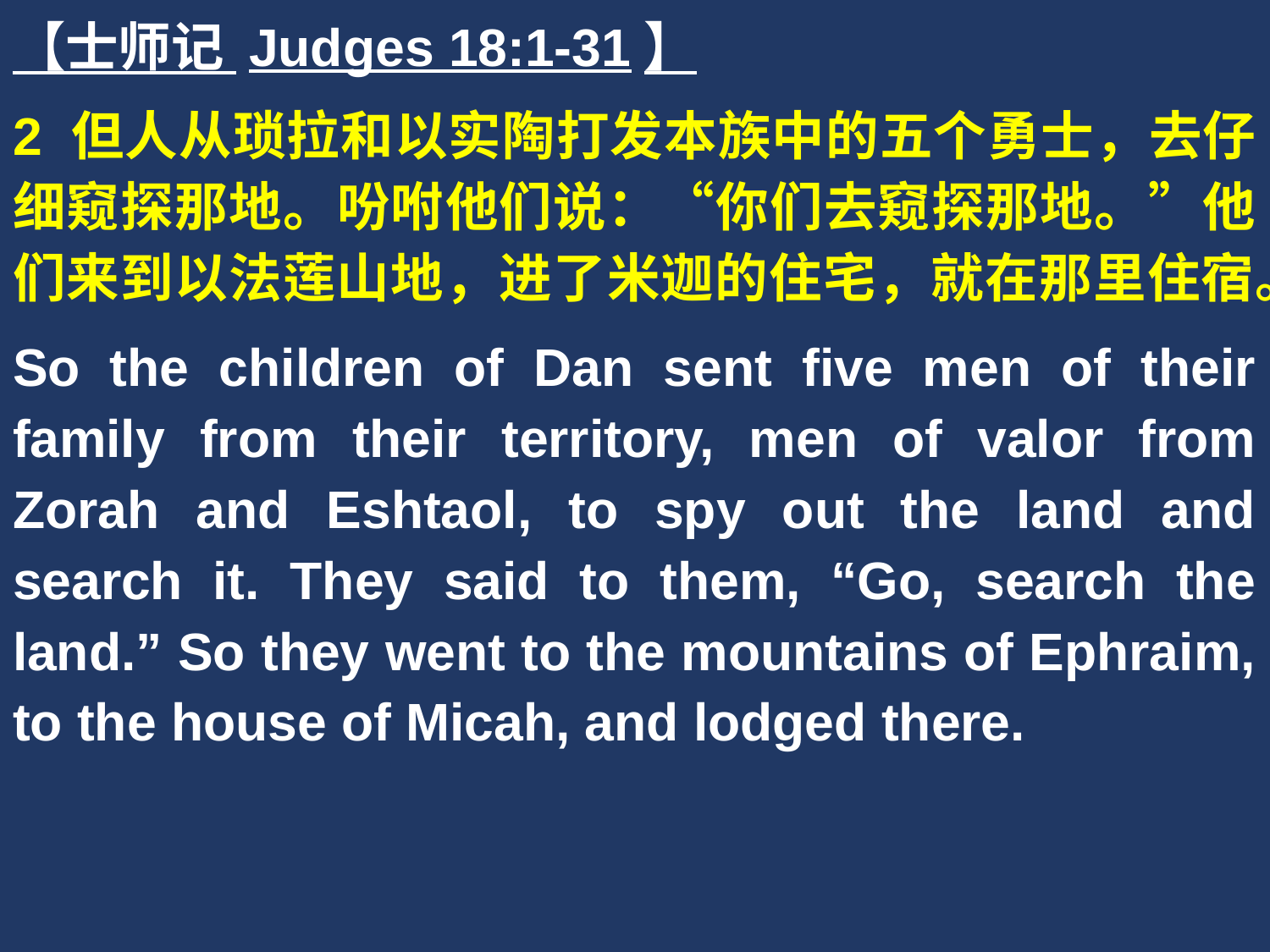

【士师记 Judges 18:1-31】
2 但人从琐拉和以实陶打发本族中的五个勇士，去仔细窥探那地。吩咐他们说：“你们去窥探那地。”他们来到以法莲山地，进了米迦的住宅，就在那里住宿。
So the children of Dan sent five men of their family from their territory, men of valor from Zorah and Eshtaol, to spy out the land and search it. They said to them, “Go, search the land.” So they went to the mountains of Ephraim, to the house of Micah, and lodged there.